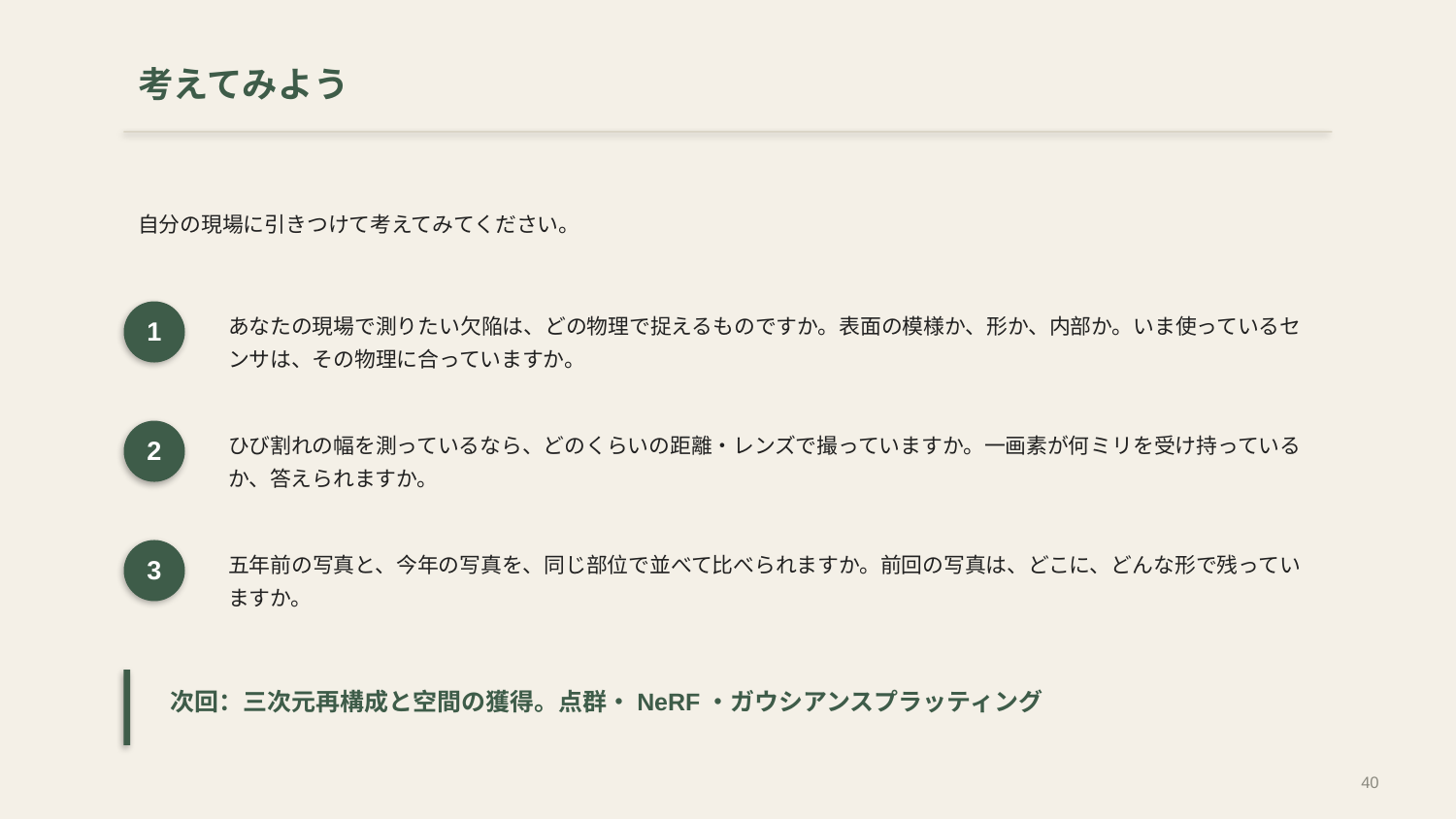

考えてみよう

自分の現場に引きつけて考えてみてください。
あなたの現場で測りたい欠陥は、どの物理で捉えるものですか。表面の模様か、形か、内部か。いま使っているセンサは、その物理に合っていますか。

1
ひび割れの幅を測っているなら、どのくらいの距離・レンズで撮っていますか。一画素が何ミリを受け持っているか、答えられますか。

2
五年前の写真と、今年の写真を、同じ部位で並べて比べられますか。前回の写真は、どこに、どんな形で残っていますか。

3

次回：三次元再構成と空間の獲得。点群・NeRF・ガウシアンスプラッティング
40